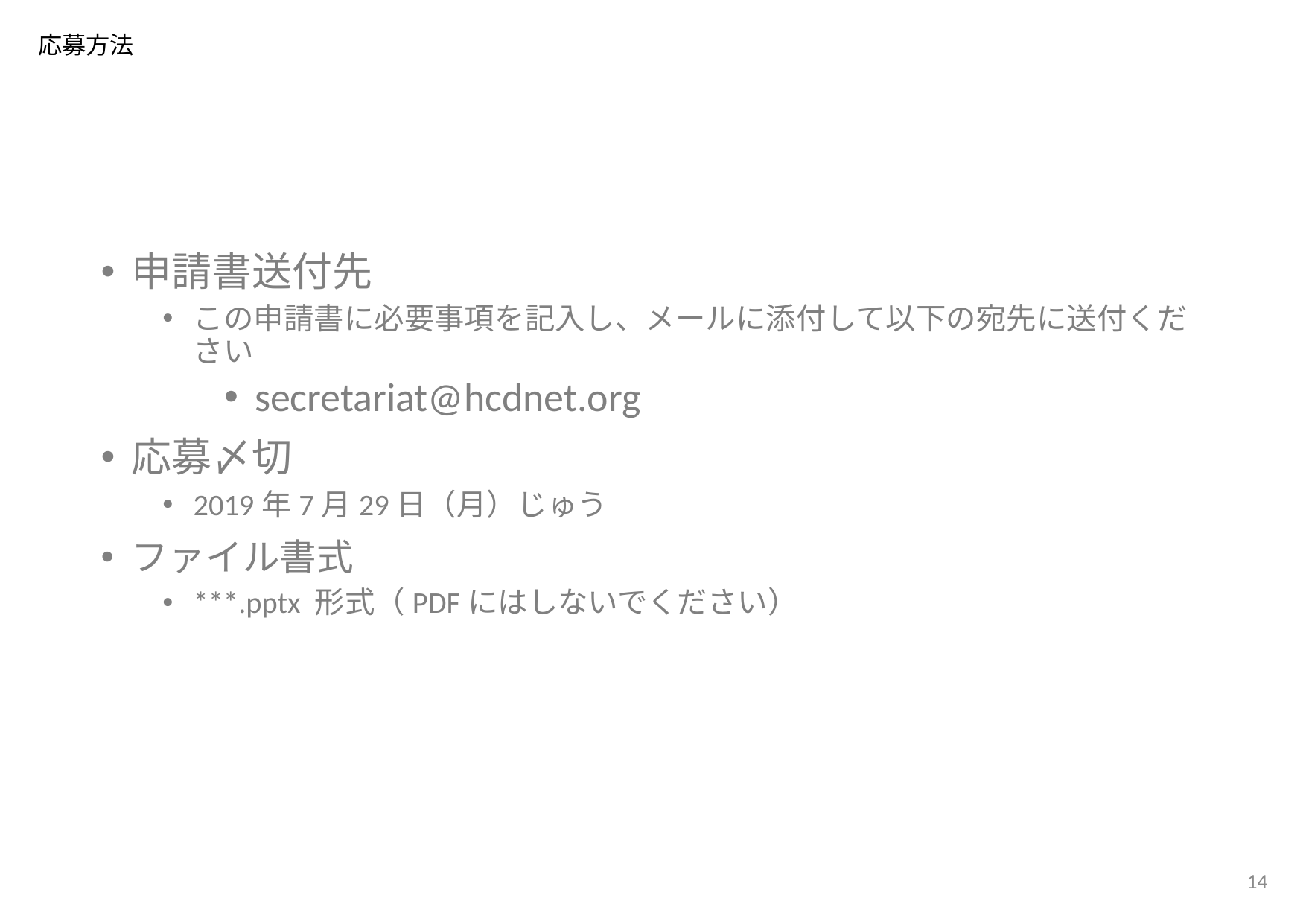

# 応募方法
申請書送付先
この申請書に必要事項を記入し、メールに添付して以下の宛先に送付ください
secretariat@hcdnet.org
応募〆切
2019年7月29日（月）じゅう
ファイル書式
***.pptx 形式（PDFにはしないでください）

14